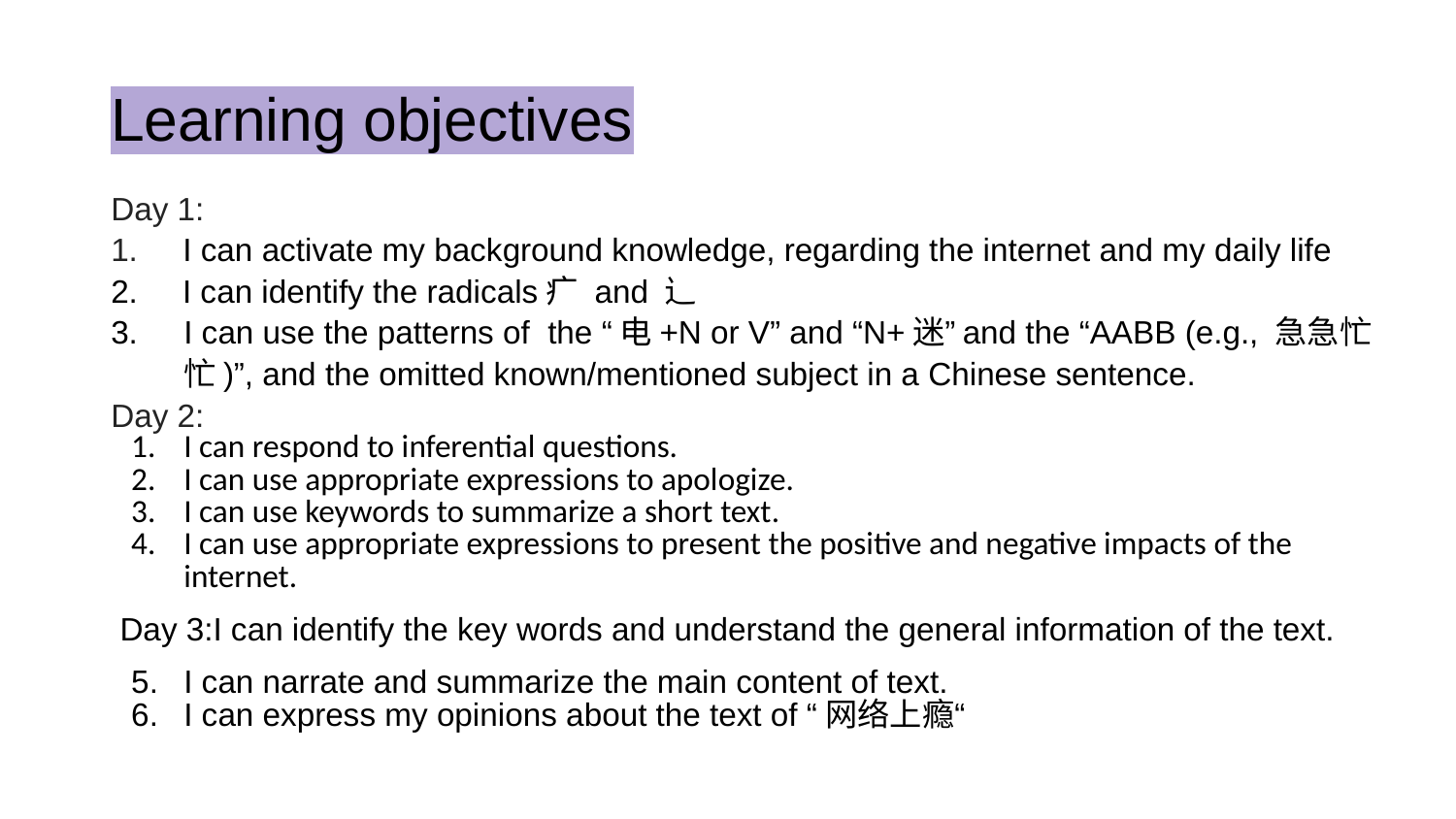

# Learning objectives
Day 1:
1.     I can activate my background knowledge, regarding the internet and my daily life
2.     I can identify the radicals疒 and 辶
3.	I can use the patterns of  the “电+N or V” and “N+迷”and the “AABB (e.g., 急急忙忙)”, and the omitted known/mentioned subject in a Chinese sentence.
Day 2:
I can respond to inferential questions.
I can use appropriate expressions to apologize.
I can use keywords to summarize a short text.
I can use appropriate expressions to present the positive and negative impacts of the internet.
 Day 3:I can identify the key words and understand the general information of the text.
I can narrate and summarize the main content of text.
I can express my opinions about the text of “网络上瘾“